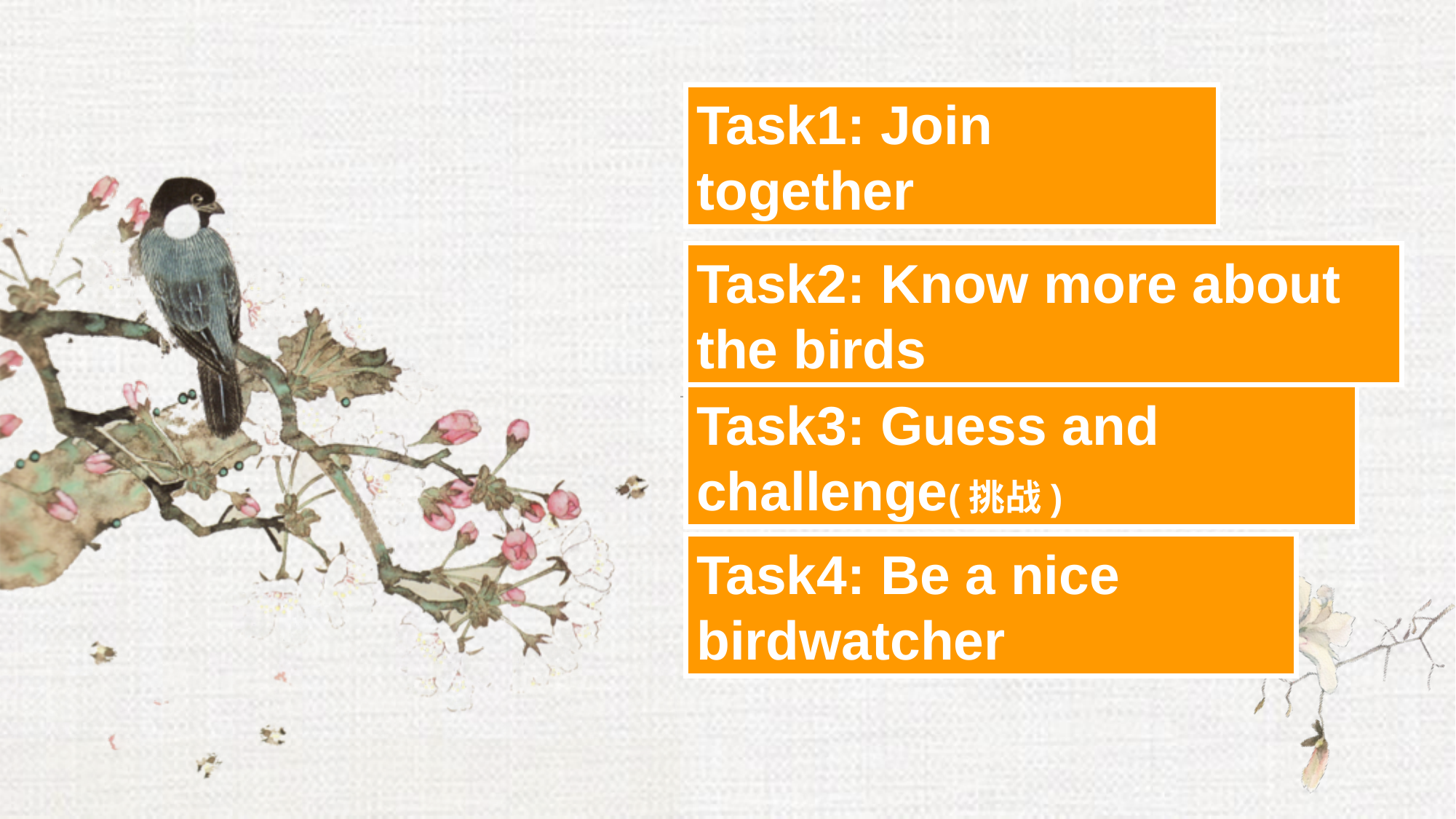

Task1: Join together
Task2: Know more about the birds
Task3: Guess and challenge(挑战)
Task4: Be a nice birdwatcher